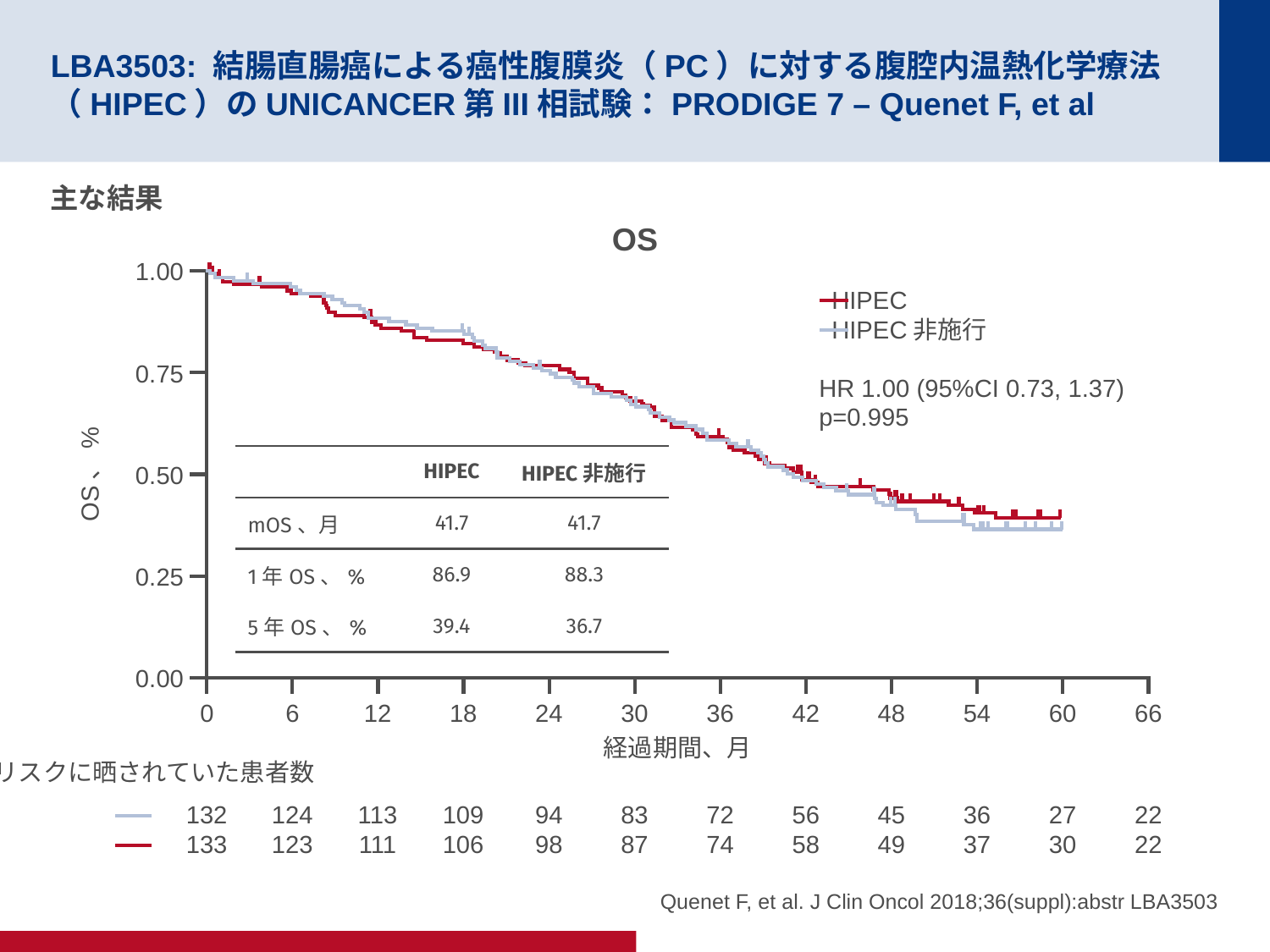

# LBA3503: 結腸直腸癌による癌性腹膜炎（PC）に対する腹腔内温熱化学療法（HIPEC）のUNICANCER第III相試験：PRODIGE 7 – Quenet F, et al
主な結果

OS
1.00

HIPEC
HIPEC非施行
0.75
HR 1.00 (95%CI 0.73, 1.37) p=0.995
|  | HIPEC | HIPEC非施行 |
| --- | --- | --- |
| mOS、月 | 41.7 | 41.7 |
| 1年OS、% | 86.9 | 88.3 |
| 5年OS、% | 39.4 | 36.7 |
OS、%
0.50
0.25
0.00
0
6
12
18
24
30
36
42
48
54
60
66
経過期間、月
リスクに晒されていた患者数
132
133
124
123
113
111
109
106
94
98
83
87
72
74
56
58
45
49
36
37
27
30
22
22
Quenet F, et al. J Clin Oncol 2018;36(suppl):abstr LBA3503